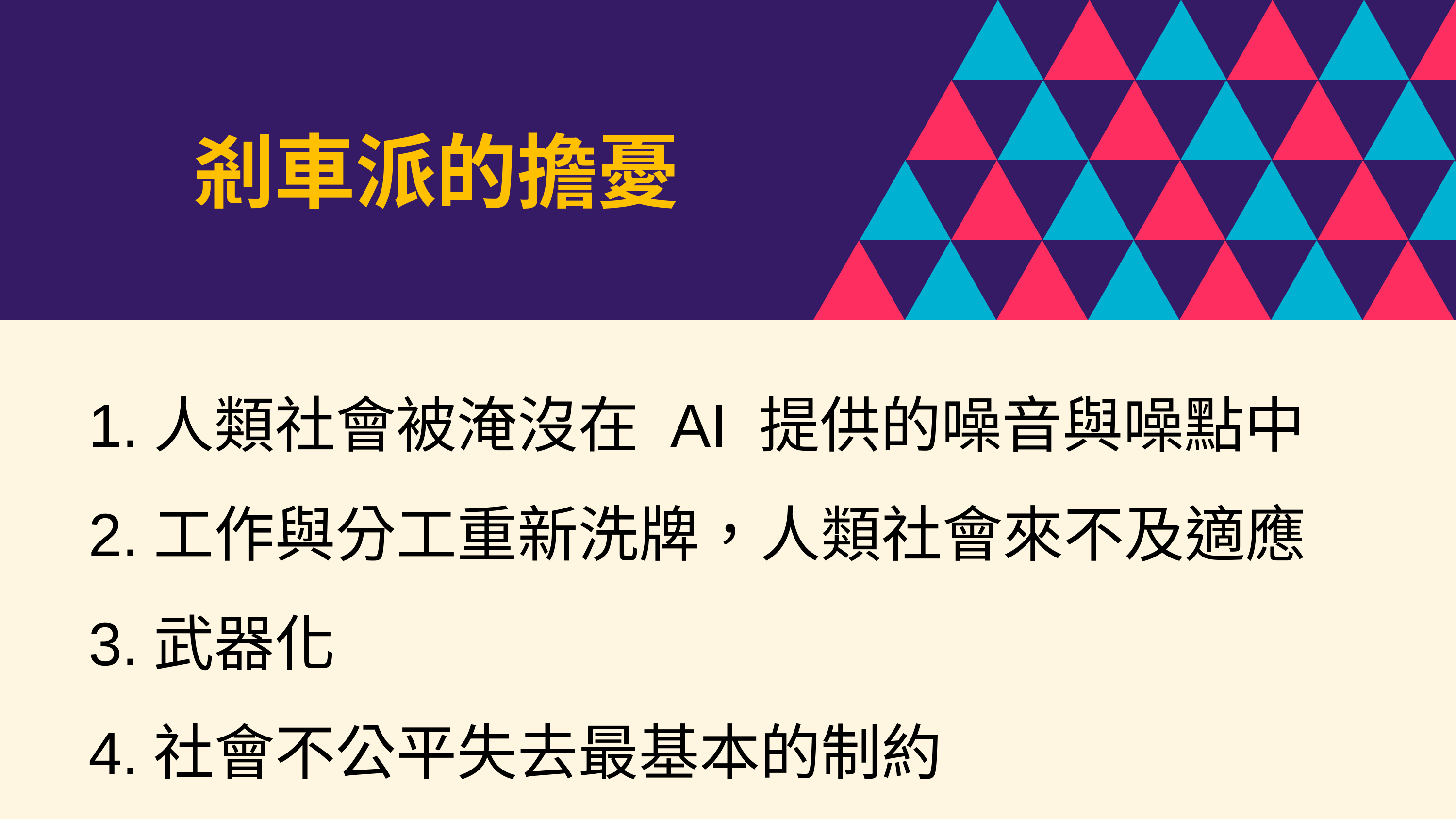

剎車派的擔憂
1.人類社會被淹沒在 AI 提供的噪音與噪點中
2.工作與分工重新洗牌，人類社會來不及適應
3.武器化
4.社會不公平失去最基本的制約